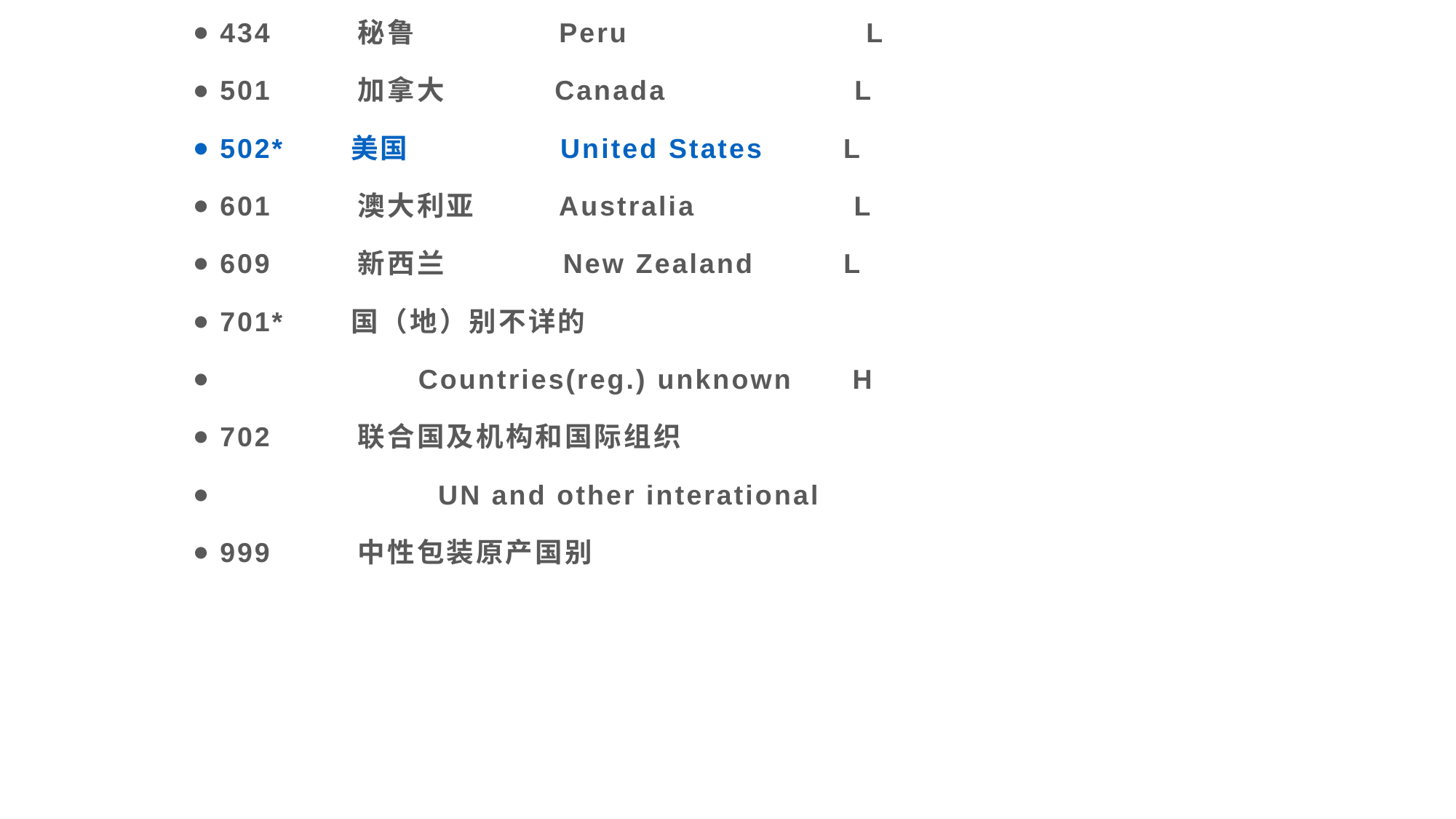

434        秘鲁                Peru                        L
501        加拿大            Canada                   L
502*      美国                 United States        L
601        澳大利亚         Australia                L
609        新西兰             New Zealand         L
701*      国（地）别不详的
                    Countries(reg.) unknown      H
702        联合国及机构和国际组织
                      UN and other interational
999        中性包装原产国别